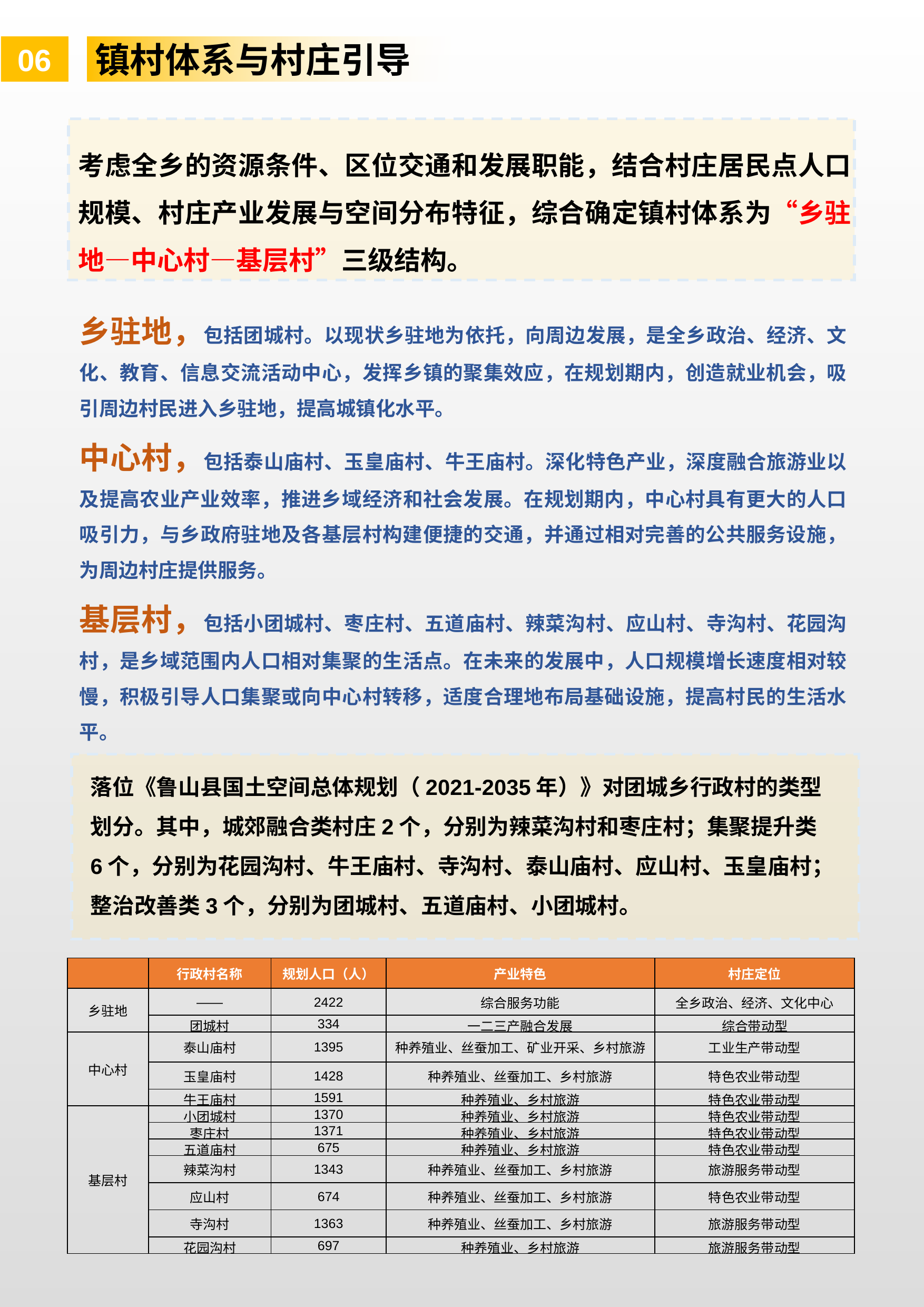

06
镇村体系与村庄引导

考虑全乡的资源条件、区位交通和发展职能，结合村庄居民点人口规模、村庄产业发展与空间分布特征，综合确定镇村体系为“乡驻地—中心村—基层村”三级结构。
乡驻地，包括团城村。以现状乡驻地为依托，向周边发展，是全乡政治、经济、文化、教育、信息交流活动中心，发挥乡镇的聚集效应，在规划期内，创造就业机会，吸引周边村民进入乡驻地，提高城镇化水平。
中心村，包括泰山庙村、玉皇庙村、牛王庙村。深化特色产业，深度融合旅游业以及提高农业产业效率，推进乡域经济和社会发展。在规划期内，中心村具有更大的人口吸引力，与乡政府驻地及各基层村构建便捷的交通，并通过相对完善的公共服务设施，为周边村庄提供服务。
基层村，包括小团城村、枣庄村、五道庙村、辣菜沟村、应山村、寺沟村、花园沟村，是乡域范围内人口相对集聚的生活点。在未来的发展中，人口规模增长速度相对较慢，积极引导人口集聚或向中心村转移，适度合理地布局基础设施，提高村民的生活水平。

落位《鲁山县国土空间总体规划（2021-2035年）》对团城乡行政村的类型划分。其中，城郊融合类村庄2个，分别为辣菜沟村和枣庄村；集聚提升类6个，分别为花园沟村、牛王庙村、寺沟村、泰山庙村、应山村、玉皇庙村；整治改善类3个，分别为团城村、五道庙村、小团城村。
|  | 行政村名称 | 规划人口（人） | 产业特色 | 村庄定位 |
| --- | --- | --- | --- | --- |
| 乡驻地 | —— | 2422 | 综合服务功能 | 全乡政治、经济、文化中心 |
|  | 团城村 | 334 | 一二三产融合发展 | 综合带动型 |
| 中心村 | 泰山庙村 | 1395 | 种养殖业、丝蚕加工、矿业开采、乡村旅游 | 工业生产带动型 |
|  | 玉皇庙村 | 1428 | 种养殖业、丝蚕加工、乡村旅游 | 特色农业带动型 |
|  | 牛王庙村 | 1591 | 种养殖业、乡村旅游 | 特色农业带动型 |
| 基层村 | 小团城村 | 1370 | 种养殖业、乡村旅游 | 特色农业带动型 |
|  | 枣庄村 | 1371 | 种养殖业、乡村旅游 | 特色农业带动型 |
|  | 五道庙村 | 675 | 种养殖业、乡村旅游 | 特色农业带动型 |
|  | 辣菜沟村 | 1343 | 种养殖业、丝蚕加工、乡村旅游 | 旅游服务带动型 |
|  | 应山村 | 674 | 种养殖业、丝蚕加工、乡村旅游 | 特色农业带动型 |
|  | 寺沟村 | 1363 | 种养殖业、丝蚕加工、乡村旅游 | 旅游服务带动型 |
|  | 花园沟村 | 697 | 种养殖业、乡村旅游 | 旅游服务带动型 |